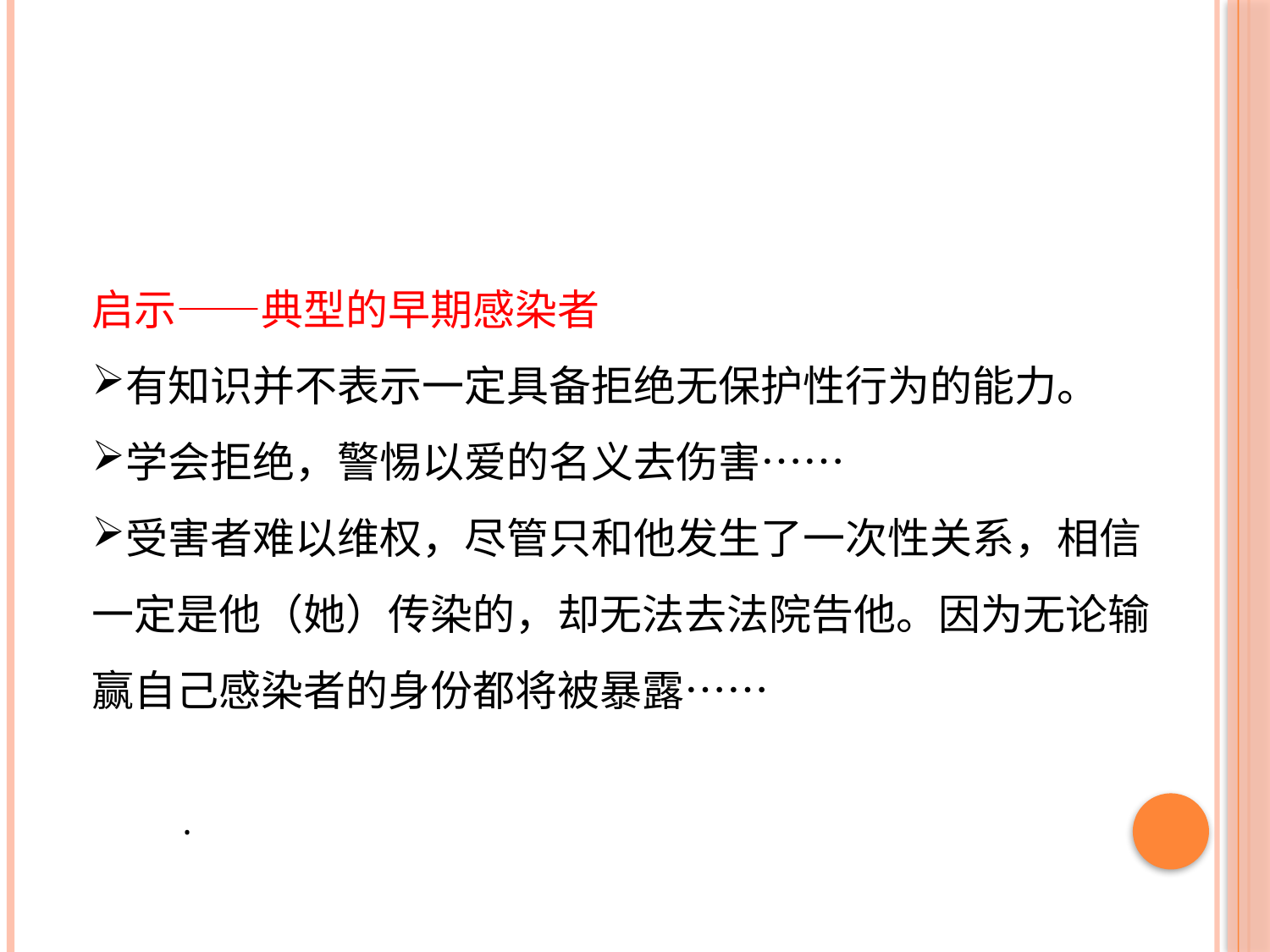

启示——典型的早期感染者
有知识并不表示一定具备拒绝无保护性行为的能力。
学会拒绝，警惕以爱的名义去伤害……
受害者难以维权，尽管只和他发生了一次性关系，相信一定是他（她）传染的，却无法去法院告他。因为无论输赢自己感染者的身份都将被暴露……

    .